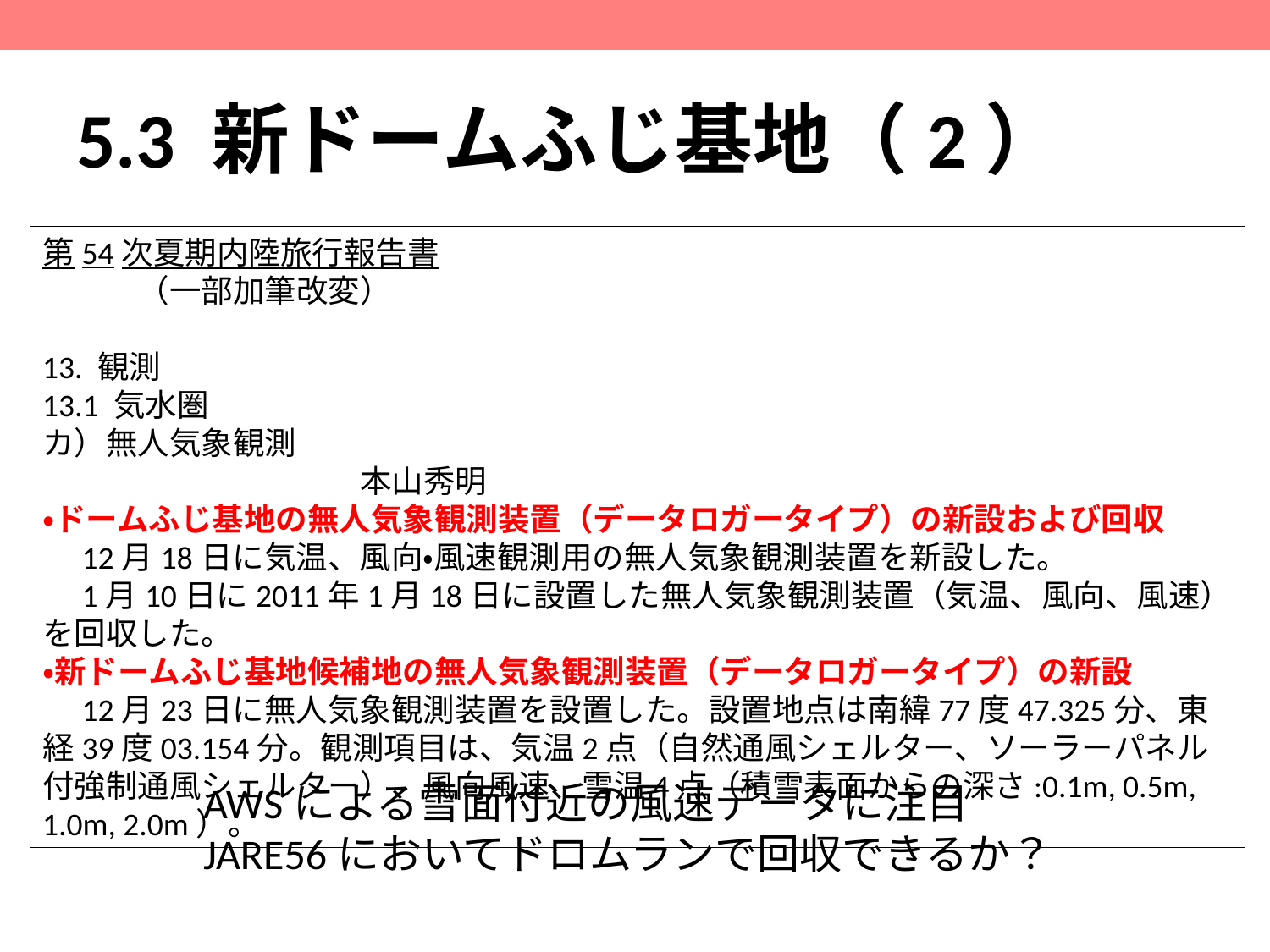

# 5.3 新ドームふじ基地（2）
第54次夏期内陸旅行報告書　　　　　　　　　　　　　　　　　　　　　　　　　　　（一部加筆改変）

13. 観測
13.1 気水圏
カ）無人気象観測　　　　　　　　　　　　　　　　　　　　　　　　　　　　　　　　　　　　　　　本山秀明
・ドームふじ基地の無人気象観測装置（データロガータイプ）の新設および回収
　12月18日に気温、風向・風速観測用の無人気象観測装置を新設した。
　1月10日に2011年1月18日に設置した無人気象観測装置（気温、風向、風速）を回収した。
・新ドームふじ基地候補地の無人気象観測装置（データロガータイプ）の新設
　12月23日に無人気象観測装置を設置した。設置地点は南緯77度47.325分、東経39度03.154分。観測項目は、気温2点（自然通風シェルター、ソーラーパネル付強制通風シェルター）、風向風速、雪温4点（積雪表面からの深さ:0.1m, 0.5m, 1.0m, 2.0m）。
AWSによる雪面付近の風速データに注目
JARE56においてドロムランで回収できるか？